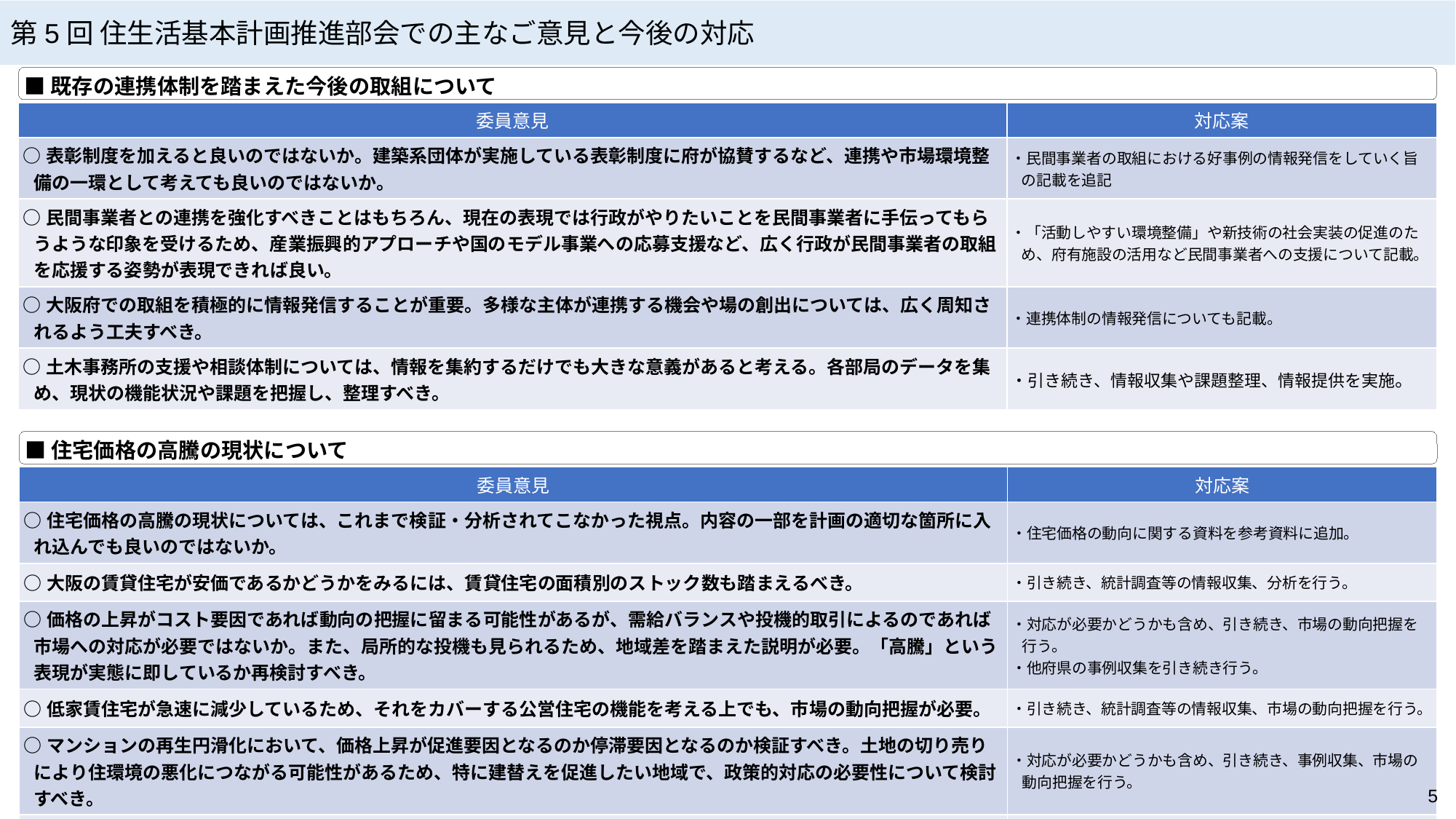

第5回 住生活基本計画推進部会での主なご意見と今後の対応
■既存の連携体制を踏まえた今後の取組について
| 委員意見 | 対応案 |
| --- | --- |
| ○表彰制度を加えると良いのではないか。建築系団体が実施している表彰制度に府が協賛するなど、連携や市場環境整備の一環として考えても良いのではないか。 | ・民間事業者の取組における好事例の情報発信をしていく旨の記載を追記 |
| ○民間事業者との連携を強化すべきことはもちろん、現在の表現では行政がやりたいことを民間事業者に手伝ってもらうような印象を受けるため、産業振興的アプローチや国のモデル事業への応募支援など、広く行政が民間事業者の取組を応援する姿勢が表現できれば良い。 | ・「活動しやすい環境整備」や新技術の社会実装の促進のため、府有施設の活用など民間事業者への支援について記載。 |
| ○大阪府での取組を積極的に情報発信することが重要。多様な主体が連携する機会や場の創出については、広く周知されるよう工夫すべき。 | ・連携体制の情報発信についても記載。 |
| ○土木事務所の支援や相談体制については、情報を集約するだけでも大きな意義があると考える。各部局のデータを集め、現状の機能状況や課題を把握し、整理すべき。 | ・引き続き、情報収集や課題整理、情報提供を実施。 |
■住宅価格の高騰の現状について
| 委員意見 | 対応案 |
| --- | --- |
| ○住宅価格の高騰の現状については、これまで検証・分析されてこなかった視点。内容の一部を計画の適切な箇所に入れ込んでも良いのではないか。 | ・住宅価格の動向に関する資料を参考資料に追加。 |
| ○大阪の賃貸住宅が安価であるかどうかをみるには、賃貸住宅の面積別のストック数も踏まえるべき。 | ・引き続き、統計調査等の情報収集、分析を行う。 |
| ○価格の上昇がコスト要因であれば動向の把握に留まる可能性があるが、需給バランスや投機的取引によるのであれば市場への対応が必要ではないか。また、局所的な投機も見られるため、地域差を踏まえた説明が必要。「高騰」という表現が実態に即しているか再検討すべき。 | ・対応が必要かどうかも含め、引き続き、市場の動向把握を行う。 ・他府県の事例収集を引き続き行う。 |
| ○低家賃住宅が急速に減少しているため、それをカバーする公営住宅の機能を考える上でも、市場の動向把握が必要。 | ・引き続き、統計調査等の情報収集、市場の動向把握を行う。 |
| ○マンションの再生円滑化において、価格上昇が促進要因となるのか停滞要因となるのか検証すべき。土地の切り売りにより住環境の悪化につながる可能性があるため、特に建替えを促進したい地域で、政策的対応の必要性について検討すべき。 | ・対応が必要かどうかも含め、引き続き、事例収集、市場の動向把握を行う。 |
| ○建設費の高騰に加え、土地価格の動向やリフォーム費用の変化も把握すべきではないか。 | ・引き続き、統計調査等の情報収集、市場の動向把握を行う。 |
5